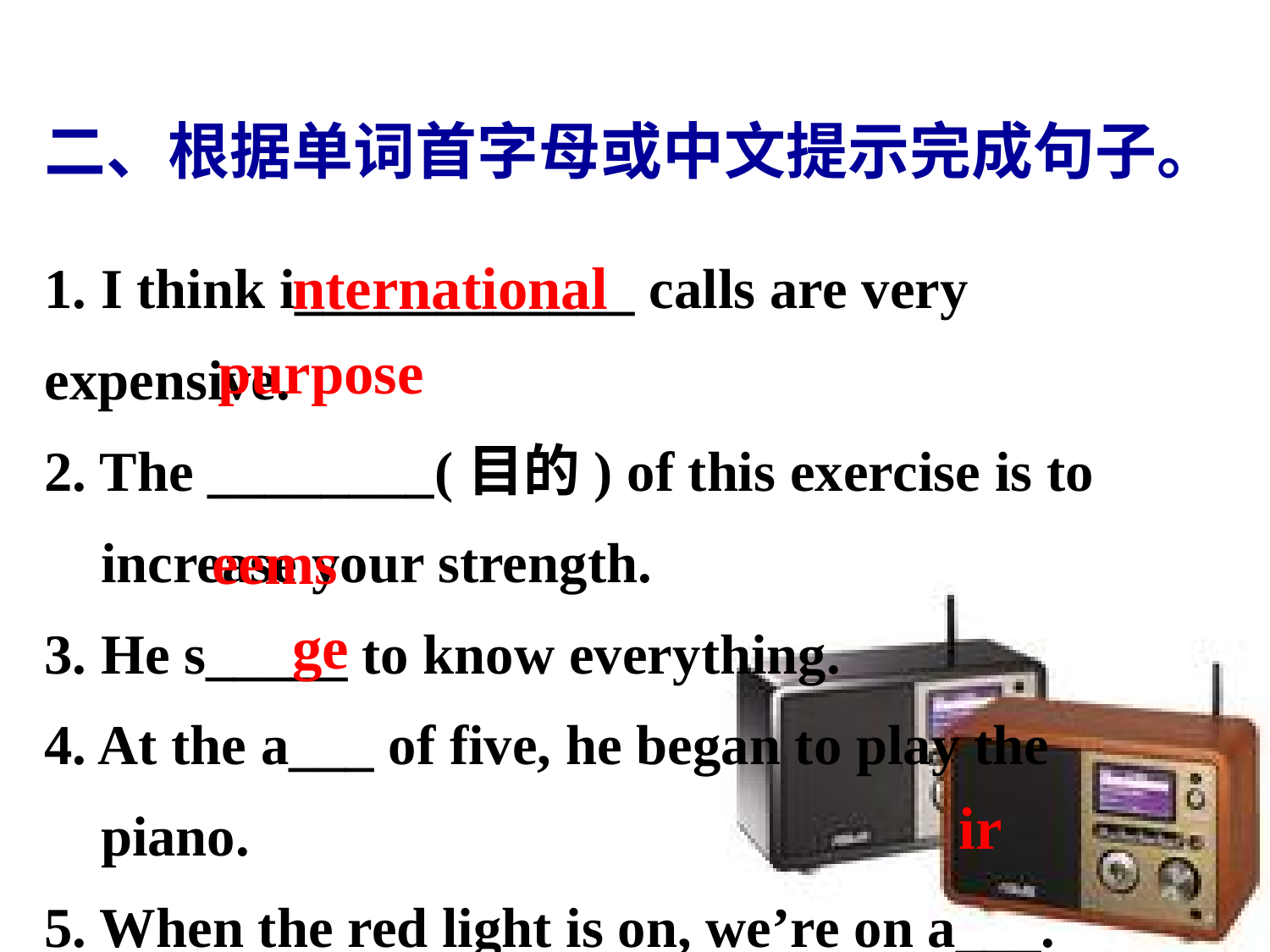

二、根据单词首字母或中文提示完成句子。
1. I think i____________ calls are very expensive.
2. The ________(目的) of this exercise is to
    increase your strength.
3. He s_____ to know everything.
4. At the a___ of five, he began to play the
    piano.
5. When the red light is on, we’re on a___.
 nternational
 purpose
  eems
 ge
 ir